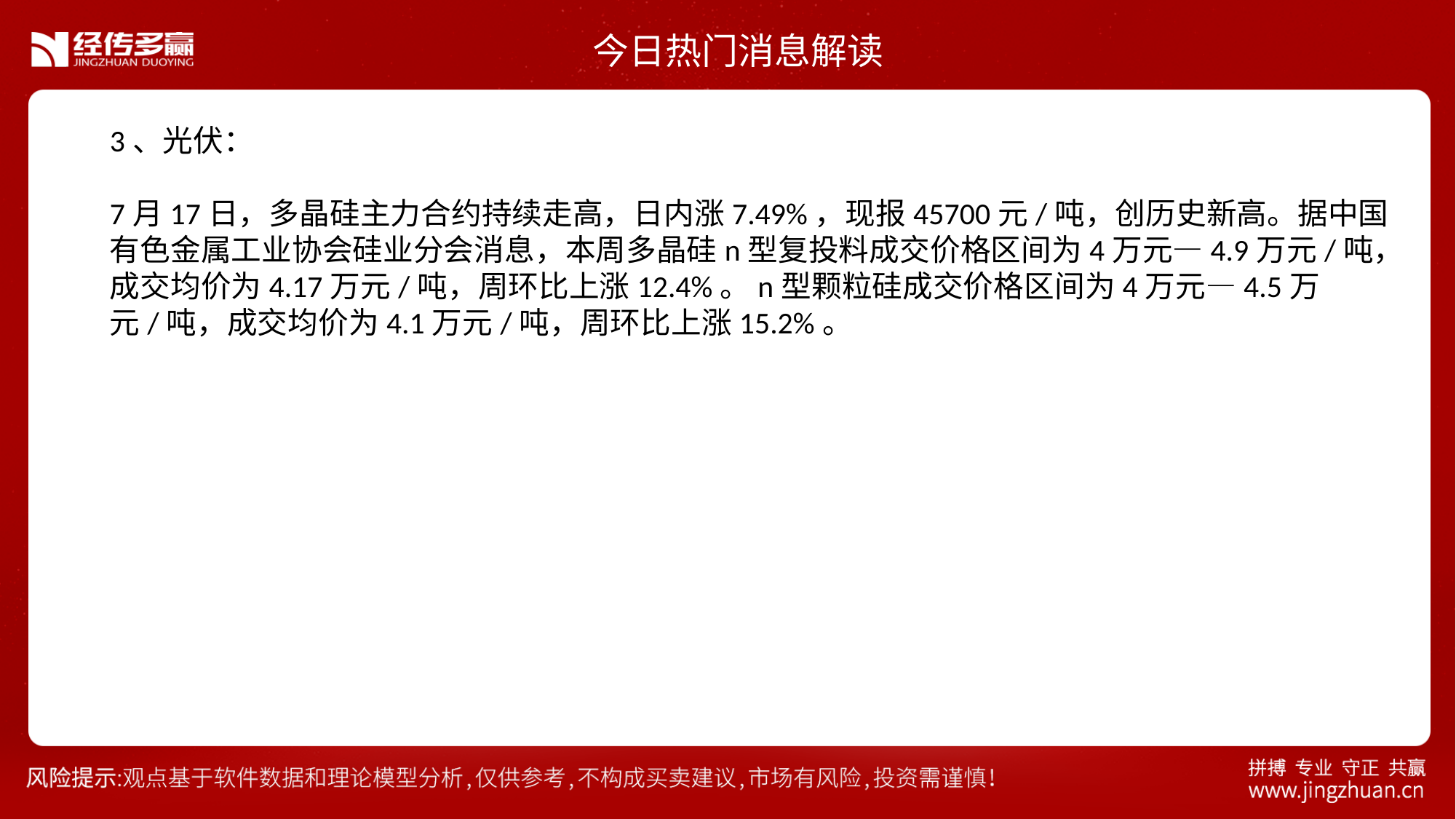

今日热门消息解读
3、光伏：

7月17日，多晶硅主力合约持续走高，日内涨7.49%，现报45700元/吨，创历史新高。据中国有色金属工业协会硅业分会消息，本周多晶硅n型复投料成交价格区间为4万元—4.9万元/吨，成交均价为4.17万元/吨，周环比上涨12.4%。n型颗粒硅成交价格区间为4万元—4.5万元/吨，成交均价为4.1万元/吨，周环比上涨15.2%。